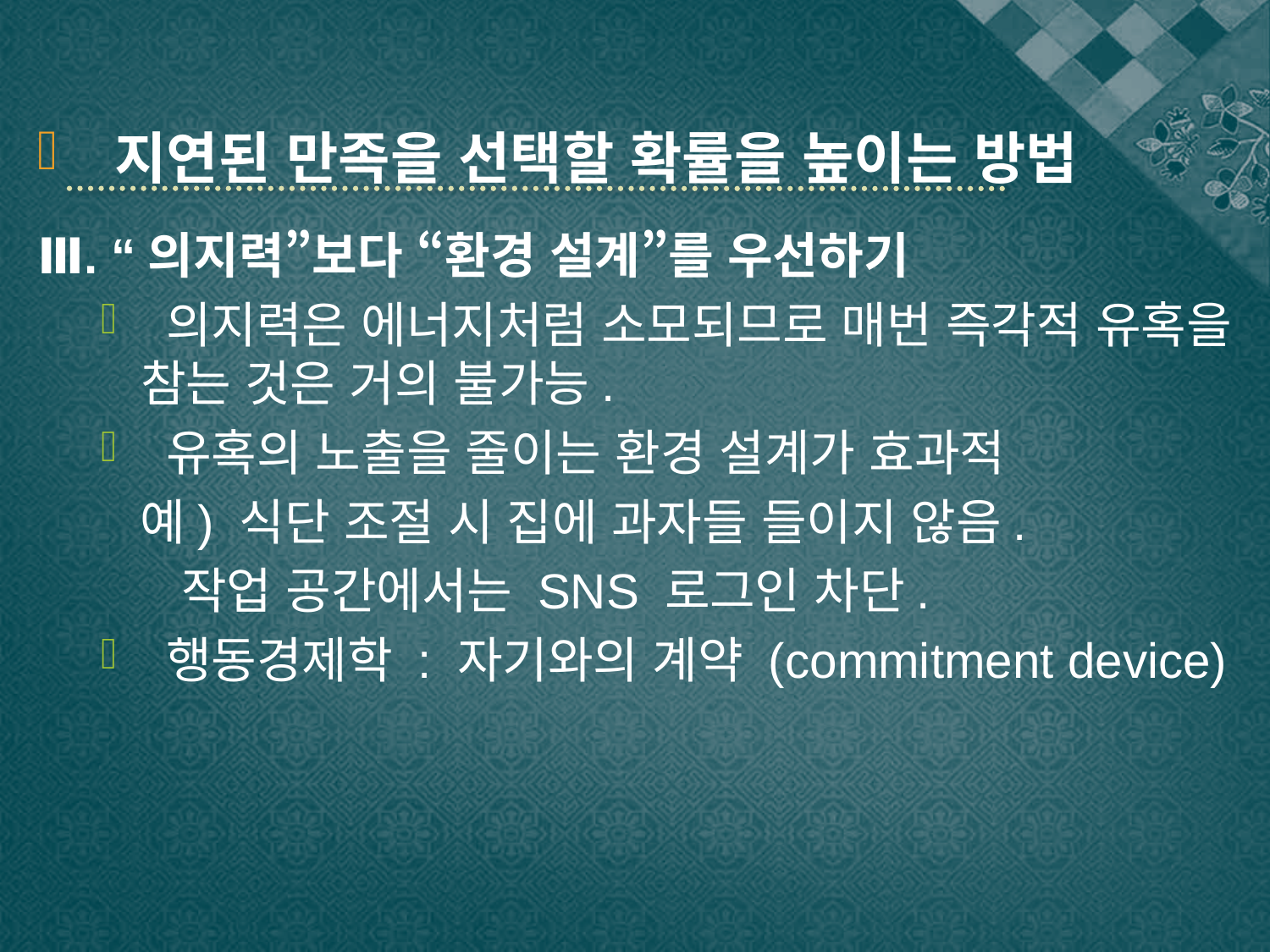

지연된 만족을 선택할 확률을 높이는 방법

Ⅲ. “의지력”보다 “환경 설계”를 우선하기
 의지력은 에너지처럼 소모되므로 매번 즉각적 유혹을 참는 것은 거의 불가능.
 유혹의 노출을 줄이는 환경 설계가 효과적
  예) 식단 조절 시 집에 과자들 들이지 않음.
     작업 공간에서는 SNS 로그인 차단.
 행동경제학 : 자기와의 계약 (commitment device)